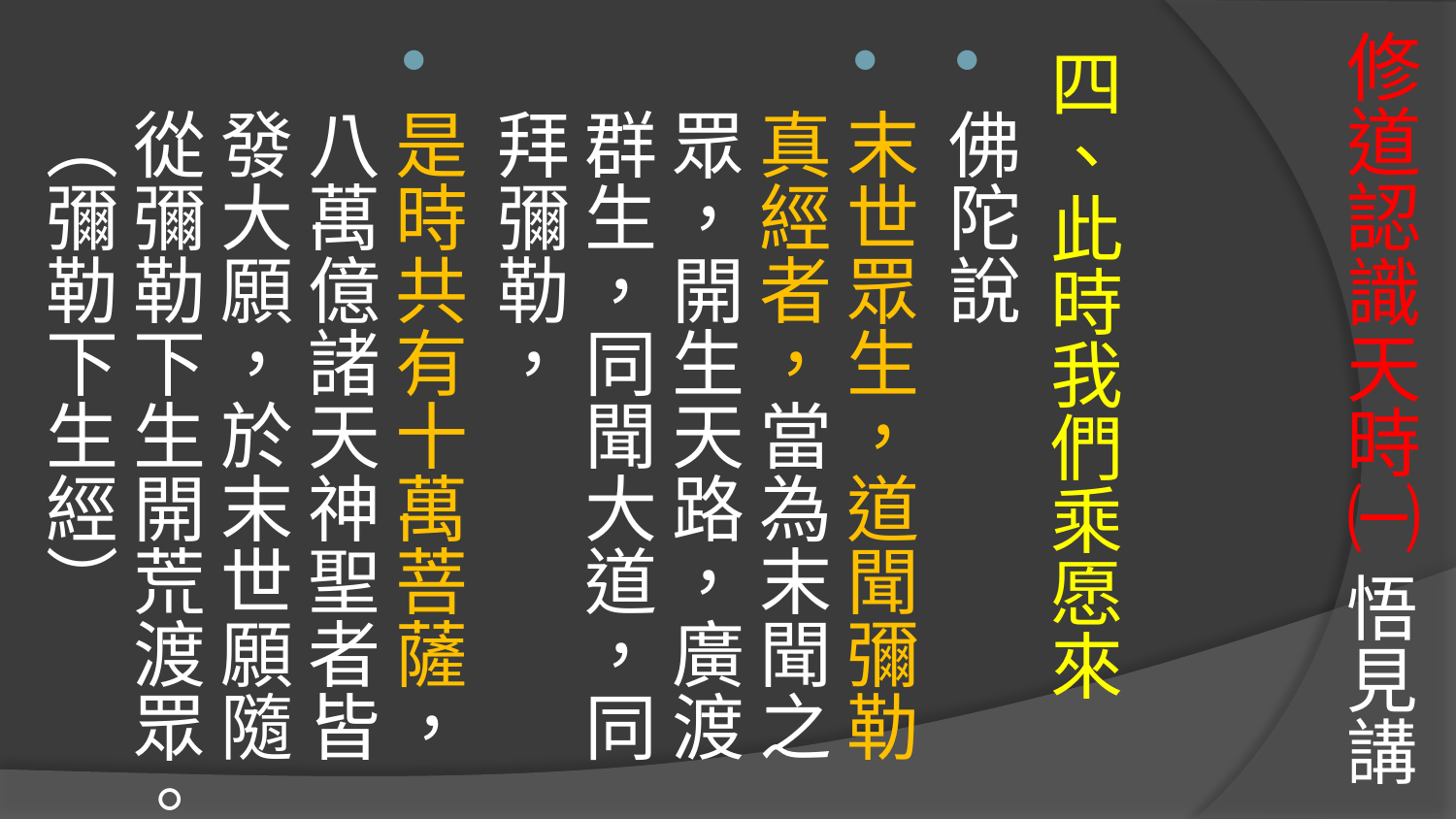

# 修道認識天時㈠ 悟見講
四、此時我們乘愿來
佛陀說
末世眾生，道聞彌勒真經者，當為末聞之眾，開生天路，廣渡群生，同聞大道，同拜彌勒，
是時共有十萬菩薩，八萬億諸天神聖者皆發大願，於末世願隨從彌勒下生開荒渡眾。（彌勒下生經）